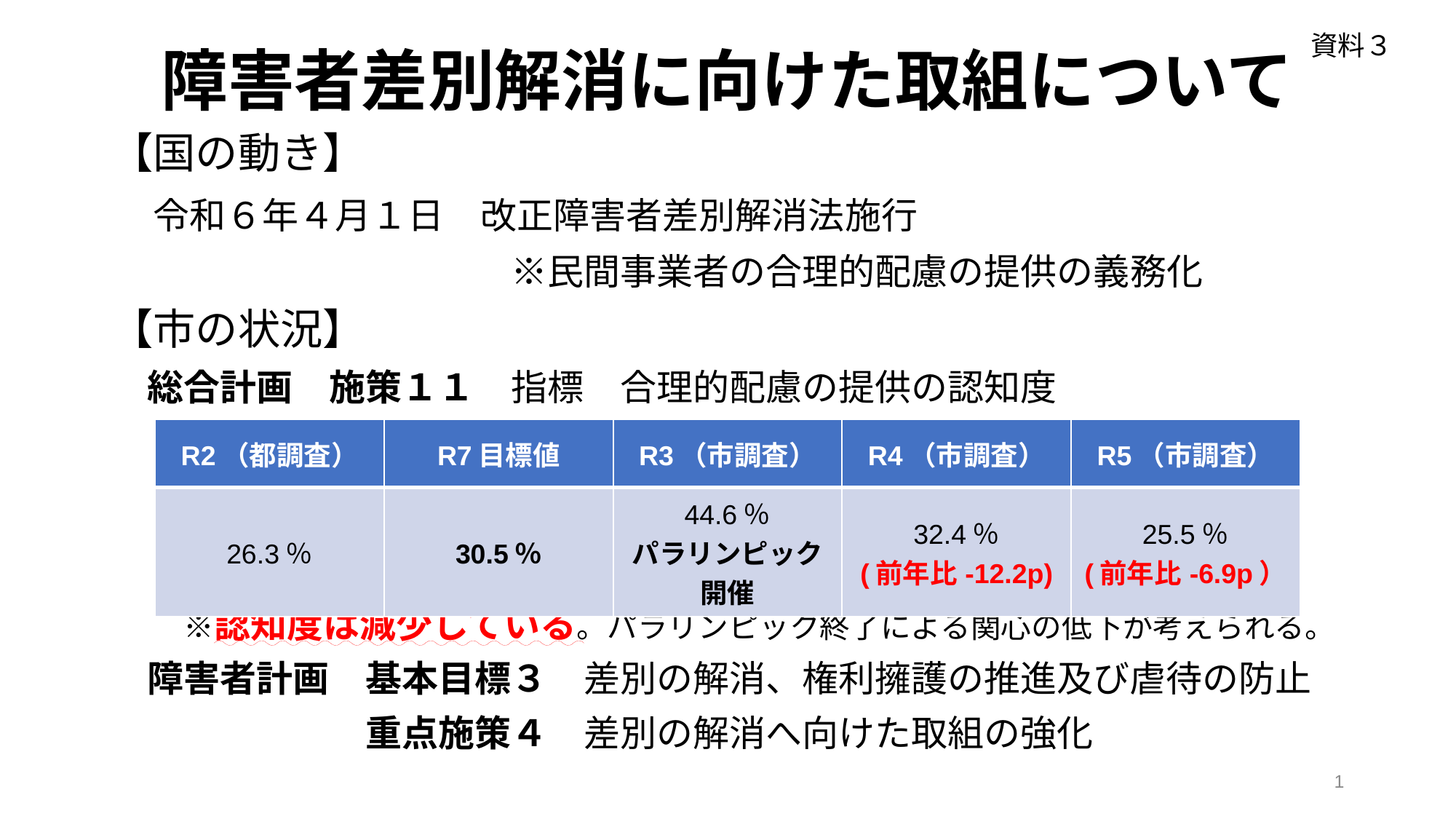

# 障害者差別解消に向けた取組について
資料３
【国の動き】
　令和６年４月１日　改正障害者差別解消法施行
　　　　　　　　　　　※民間事業者の合理的配慮の提供の義務化
【市の状況】
　総合計画　施策１１　指標　合理的配慮の提供の認知度

　　※認知度は減少している。パラリンピック終了による関心の低下が考えられる。
　障害者計画　基本目標３　差別の解消、権利擁護の推進及び虐待の防止
　　　　　　　重点施策４　差別の解消へ向けた取組の強化
| R2（都調査） | R7目標値 | R3（市調査） | R4（市調査） | R5（市調査） |
| --- | --- | --- | --- | --- |
| 26.3％ | 30.5％ | 44.6％ パラリンピック開催 | 32.4％ (前年比-12.2p) | 25.5％ (前年比-6.9p） |
1